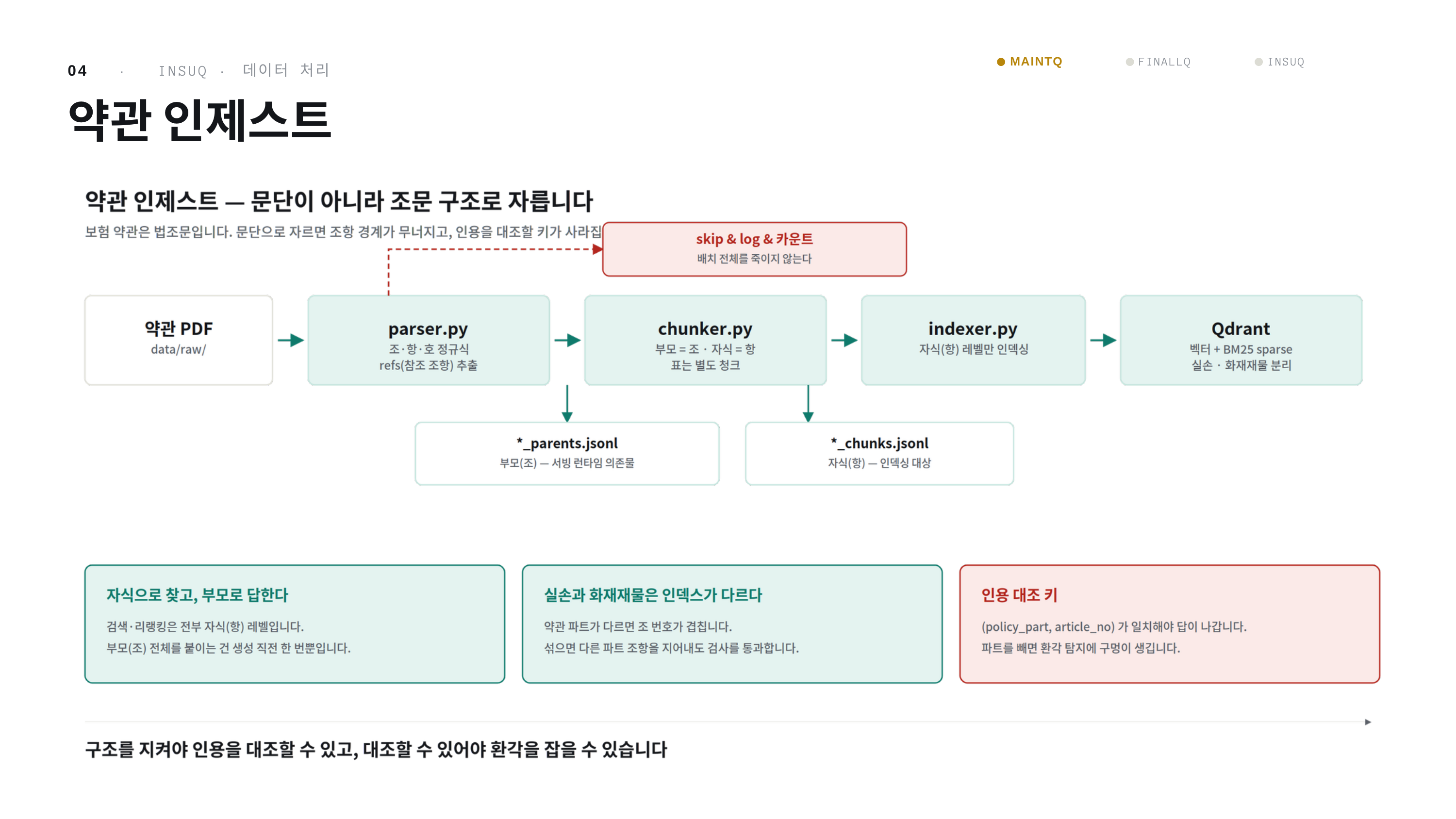

MAINTQ

FINALLQ

INSUQ

04   ·   INSUQ · 데이터 처리

약관 인제스트